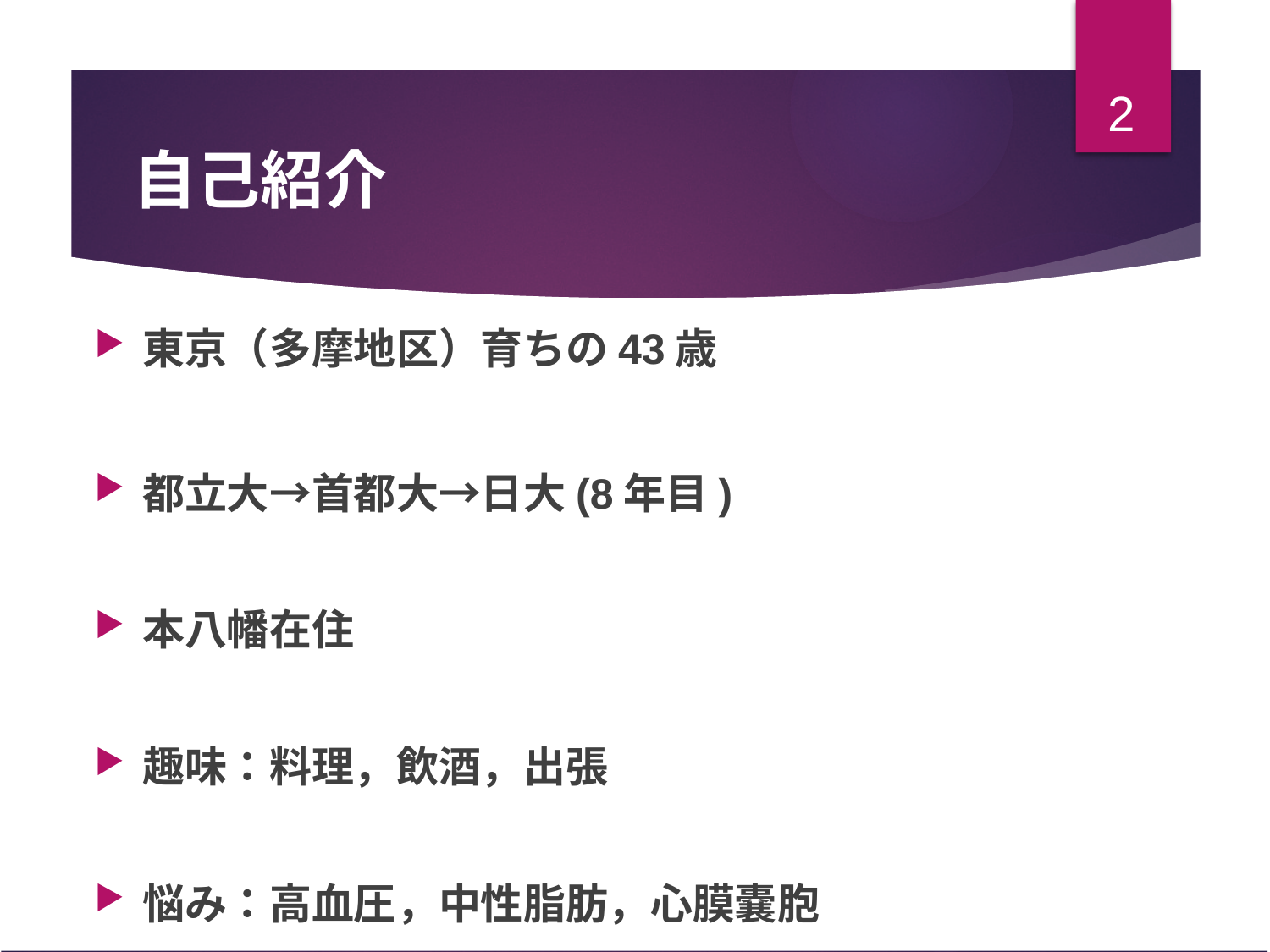

2
# 自己紹介
東京（多摩地区）育ちの43歳

都立大→首都大→日大(8年目)

本八幡在住

趣味：料理，飲酒，出張

悩み：高血圧，中性脂肪，心膜嚢胞